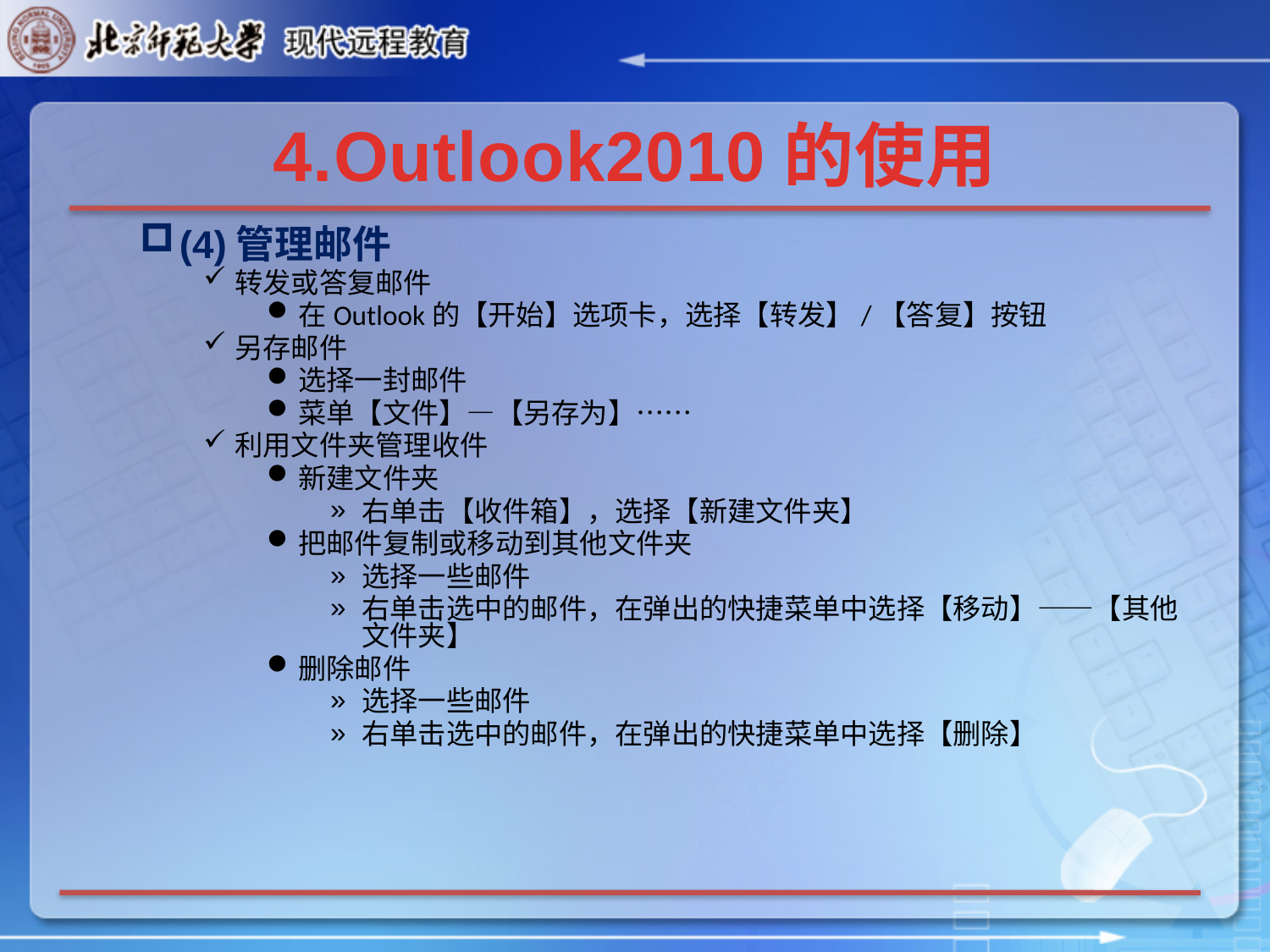

# 4.Outlook2010的使用
(4)管理邮件
转发或答复邮件
在Outlook的【开始】选项卡，选择【转发】/【答复】按钮
另存邮件
选择一封邮件
菜单【文件】—【另存为】……
利用文件夹管理收件
新建文件夹
右单击【收件箱】，选择【新建文件夹】
把邮件复制或移动到其他文件夹
选择一些邮件
右单击选中的邮件，在弹出的快捷菜单中选择【移动】——【其他文件夹】
删除邮件
选择一些邮件
右单击选中的邮件，在弹出的快捷菜单中选择【删除】